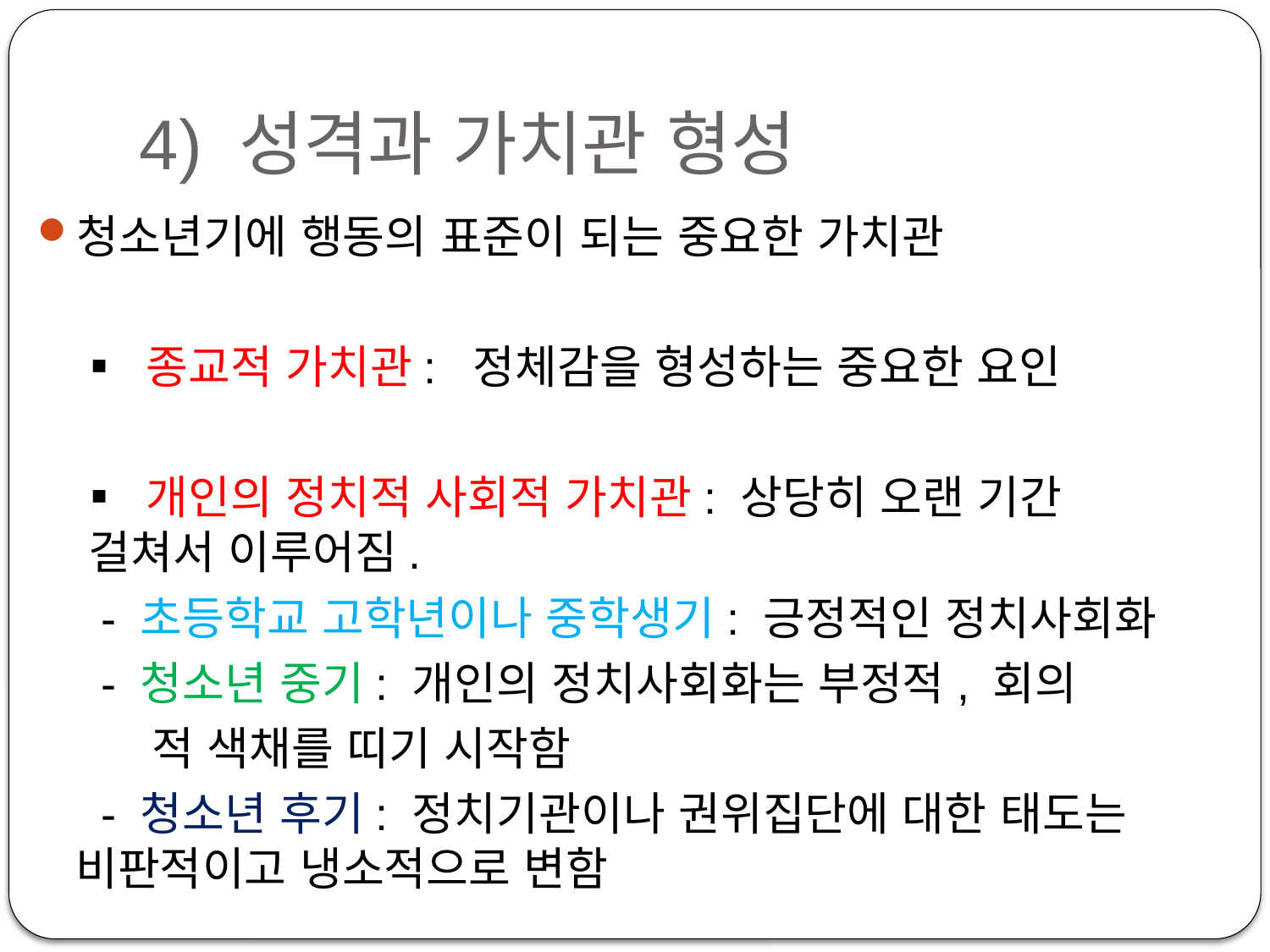

# 4) 성격과 가치관 형성
청소년기에 행동의 표준이 되는 중요한 가치관

   ▪ 종교적 가치관:  정체감을 형성하는 중요한 요인

   ▪ 개인의 정치적 사회적 가치관: 상당히 오랜 기간                 걸쳐서 이루어짐.
     - 초등학교 고학년이나 중학생기: 긍정적인 정치사회화
     - 청소년 중기: 개인의 정치사회화는 부정적, 회의
        적 색채를 띠기 시작함
     - 청소년 후기: 정치기관이나 권위집단에 대한 태도는 비판적이고 냉소적으로 변함